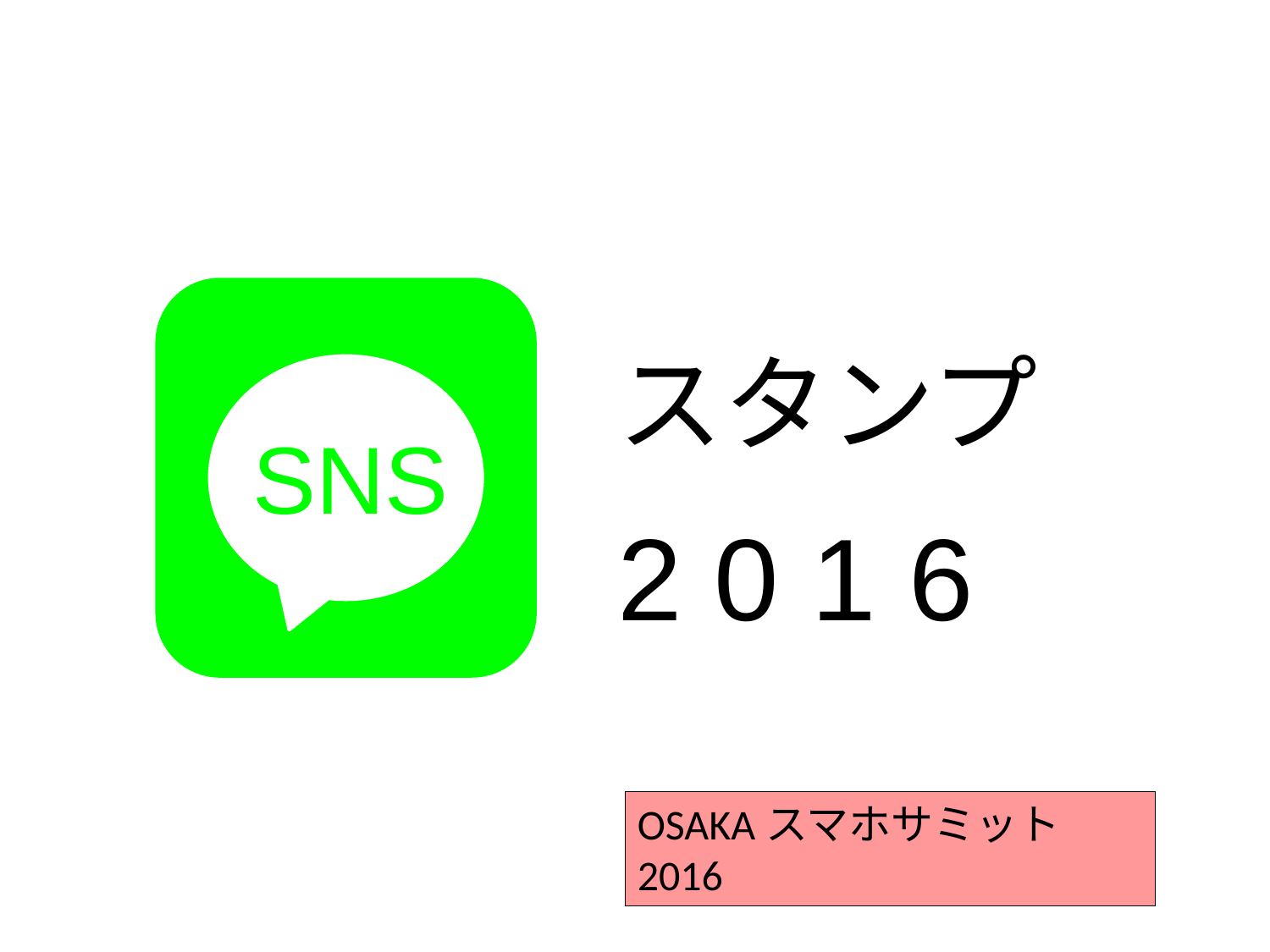

SNS
スタンプ
2 0 1 6
OSAKAスマホサミット2016